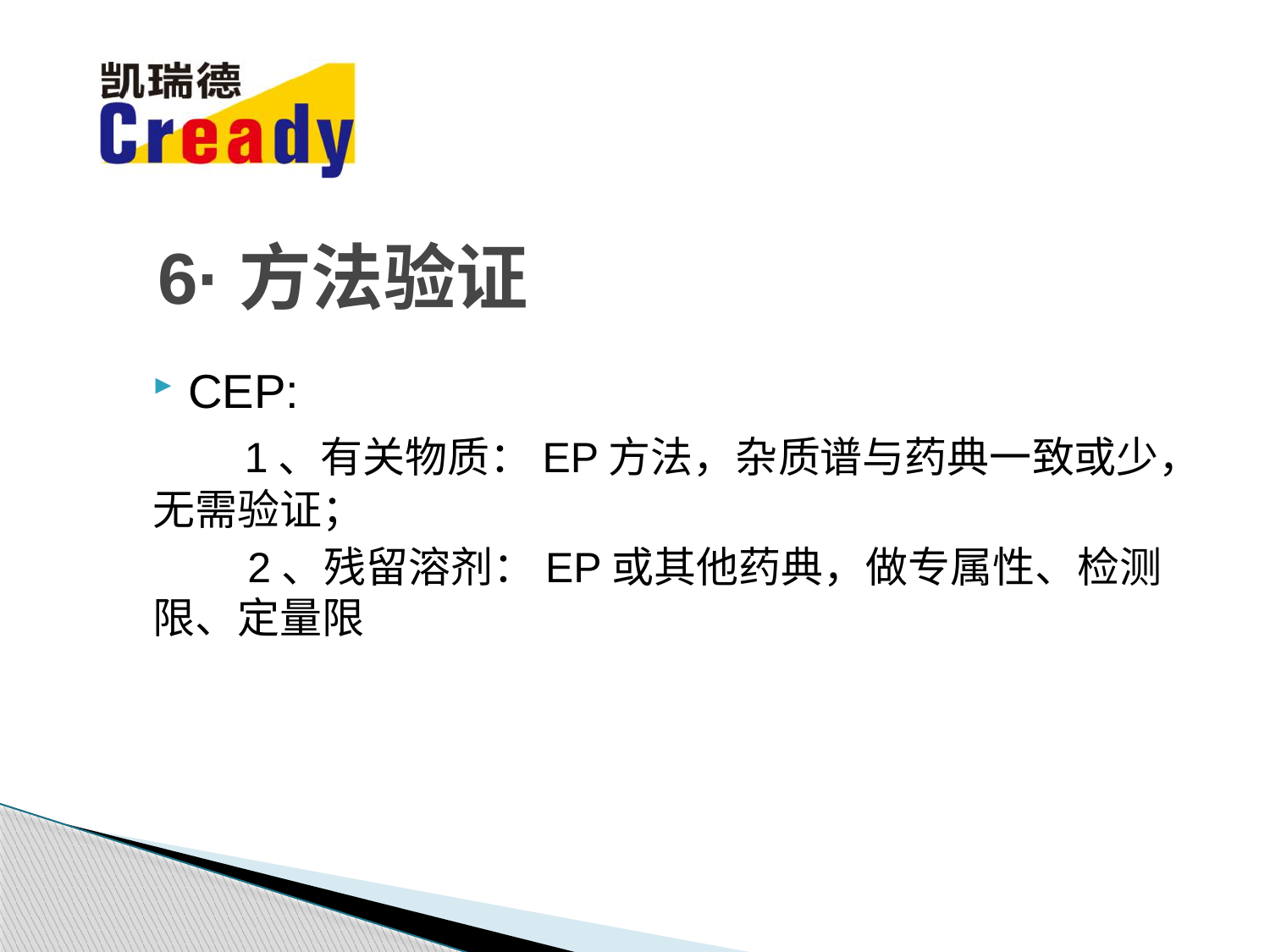

# 6·方法验证
CEP:
       1、有关物质：EP方法，杂质谱与药典一致或少，无需验证；
        2、残留溶剂：EP或其他药典，做专属性、检测限、定量限